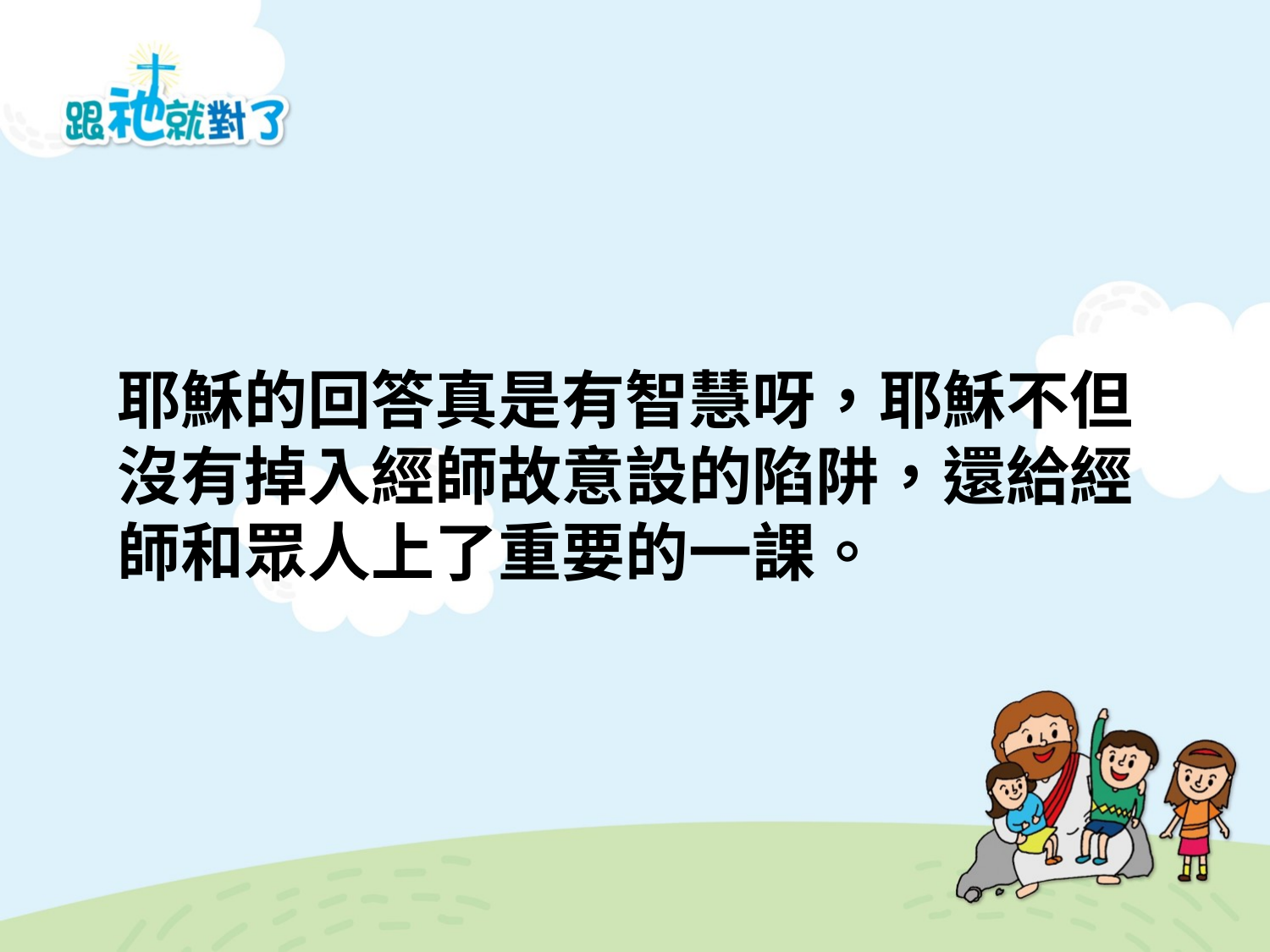

耶穌的回答真是有智慧呀，耶穌不但沒有掉入經師故意設的陷阱，還給經師和眾人上了重要的一課。